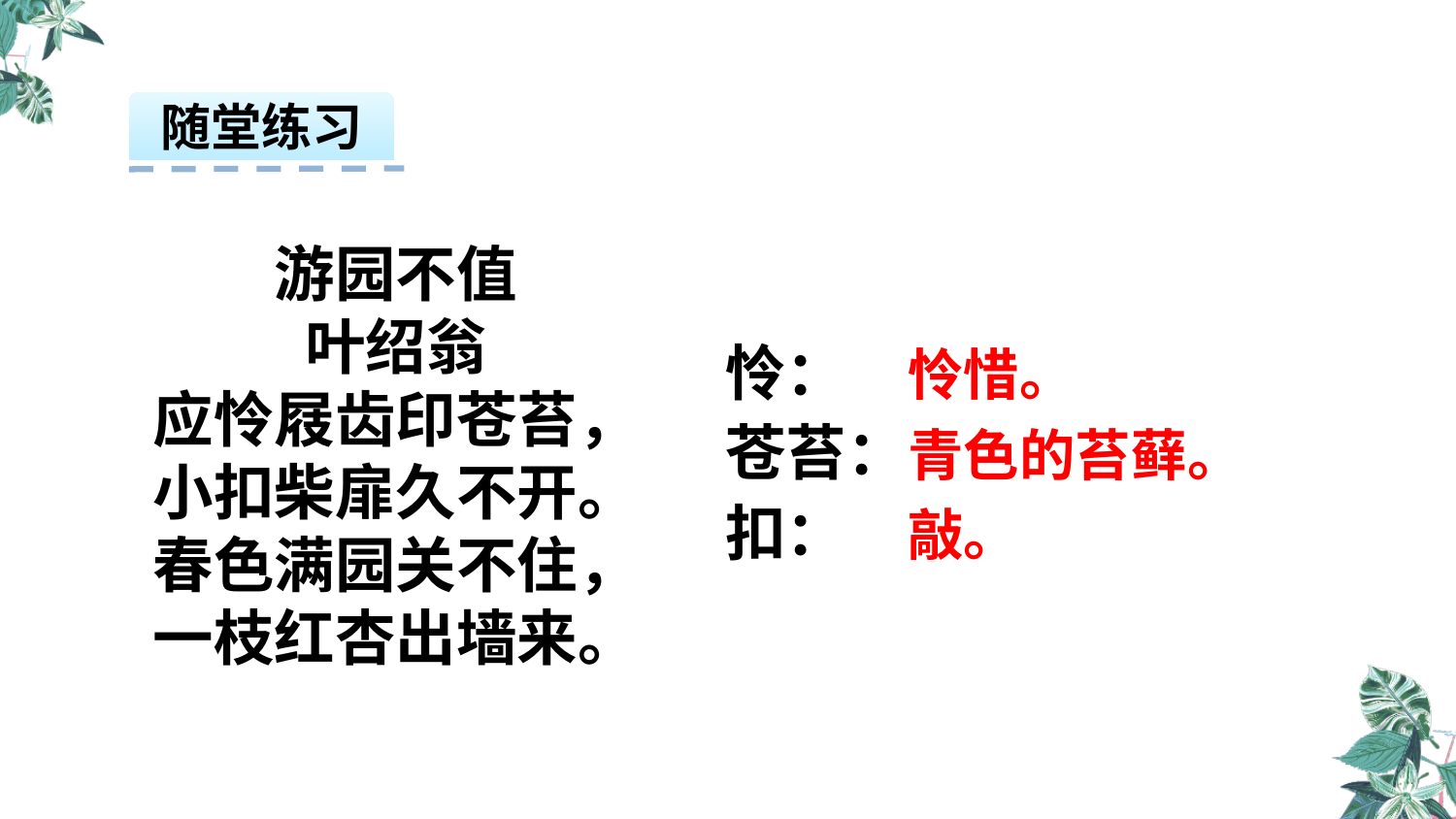

随堂练习

游园不值
叶绍翁
应怜屐齿印苍苔，
小扣柴扉久不开。
春色满园关不住，
一枝红杏出墙来。
怜惜。
青色的苔藓。
敲。
怜：
苍苔：
扣：